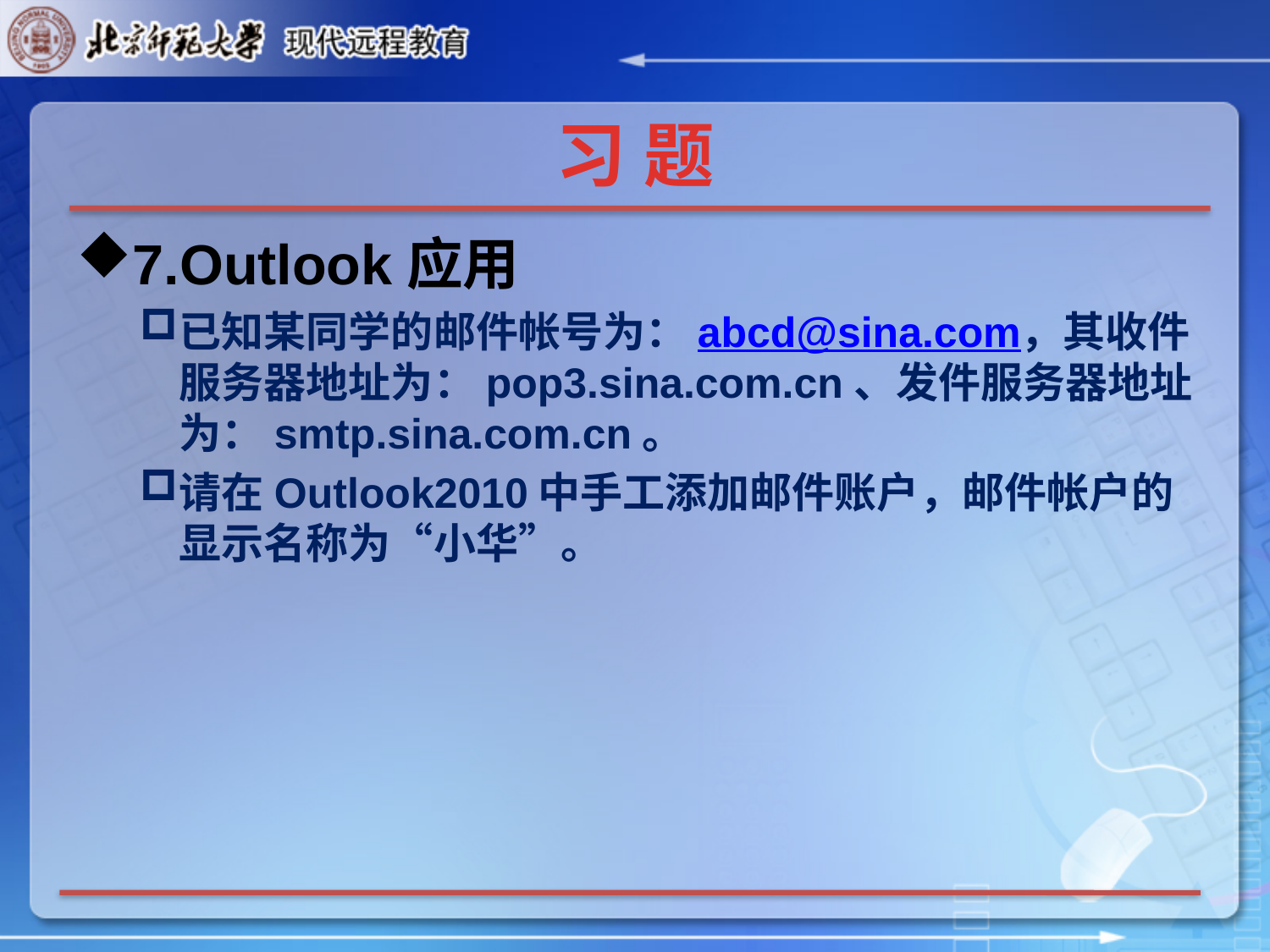

# 习 题
7.Outlook应用
已知某同学的邮件帐号为：abcd@sina.com，其收件服务器地址为：pop3.sina.com.cn、发件服务器地址为：smtp.sina.com.cn。
请在Outlook2010中手工添加邮件账户，邮件帐户的显示名称为“小华”。